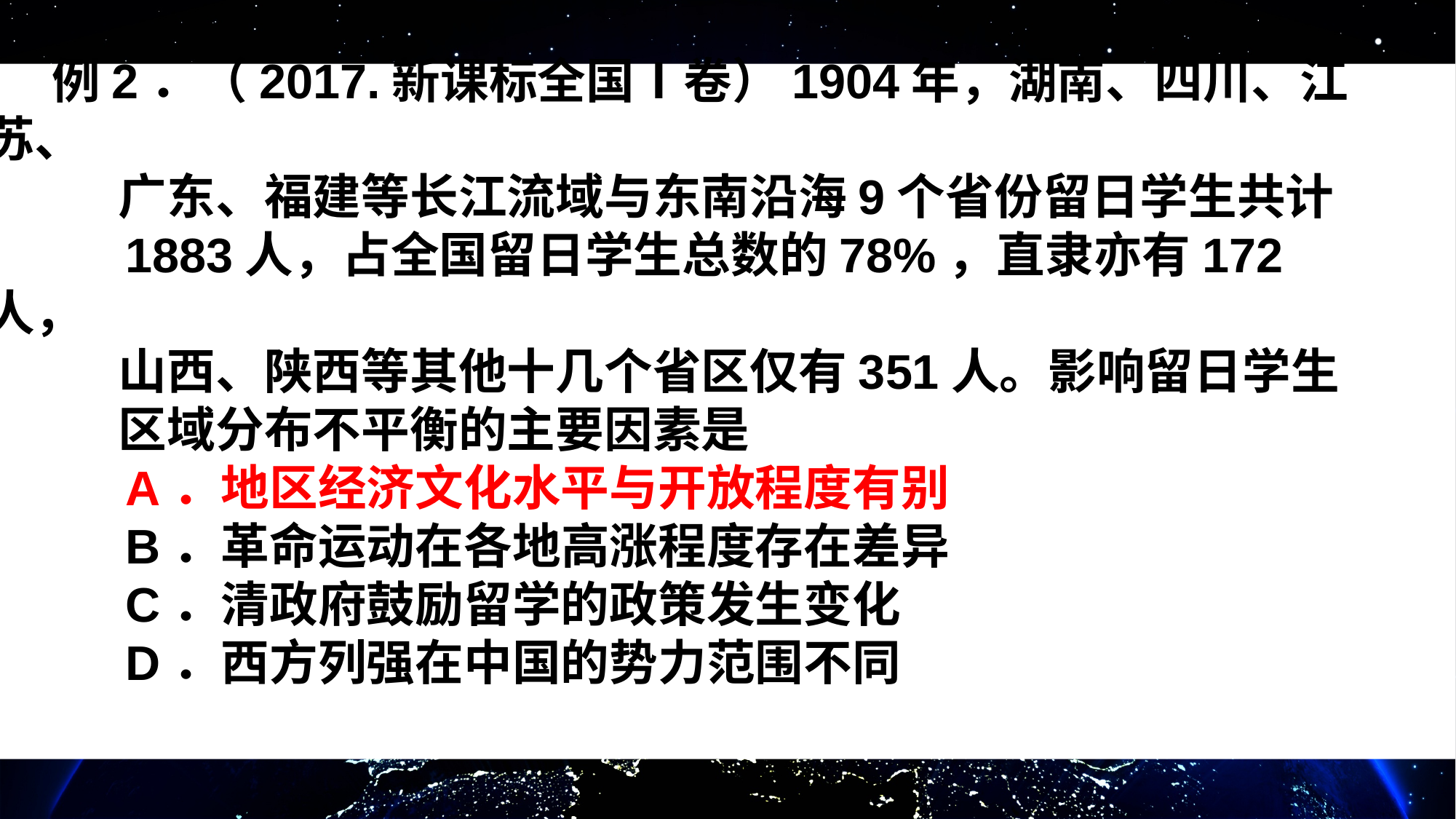

例2．（2017.新课标全国Ⅰ卷）1904年，湖南、四川、江苏、
        广东、福建等长江流域与东南沿海9个省份留日学生共计
        1883人，占全国留日学生总数的78%，直隶亦有172人，
        山西、陕西等其他十几个省区仅有351人。影响留日学生
        区域分布不平衡的主要因素是
        A．地区经济文化水平与开放程度有别
        B．革命运动在各地高涨程度存在差异
        C．清政府鼓励留学的政策发生变化
        D．西方列强在中国的势力范围不同